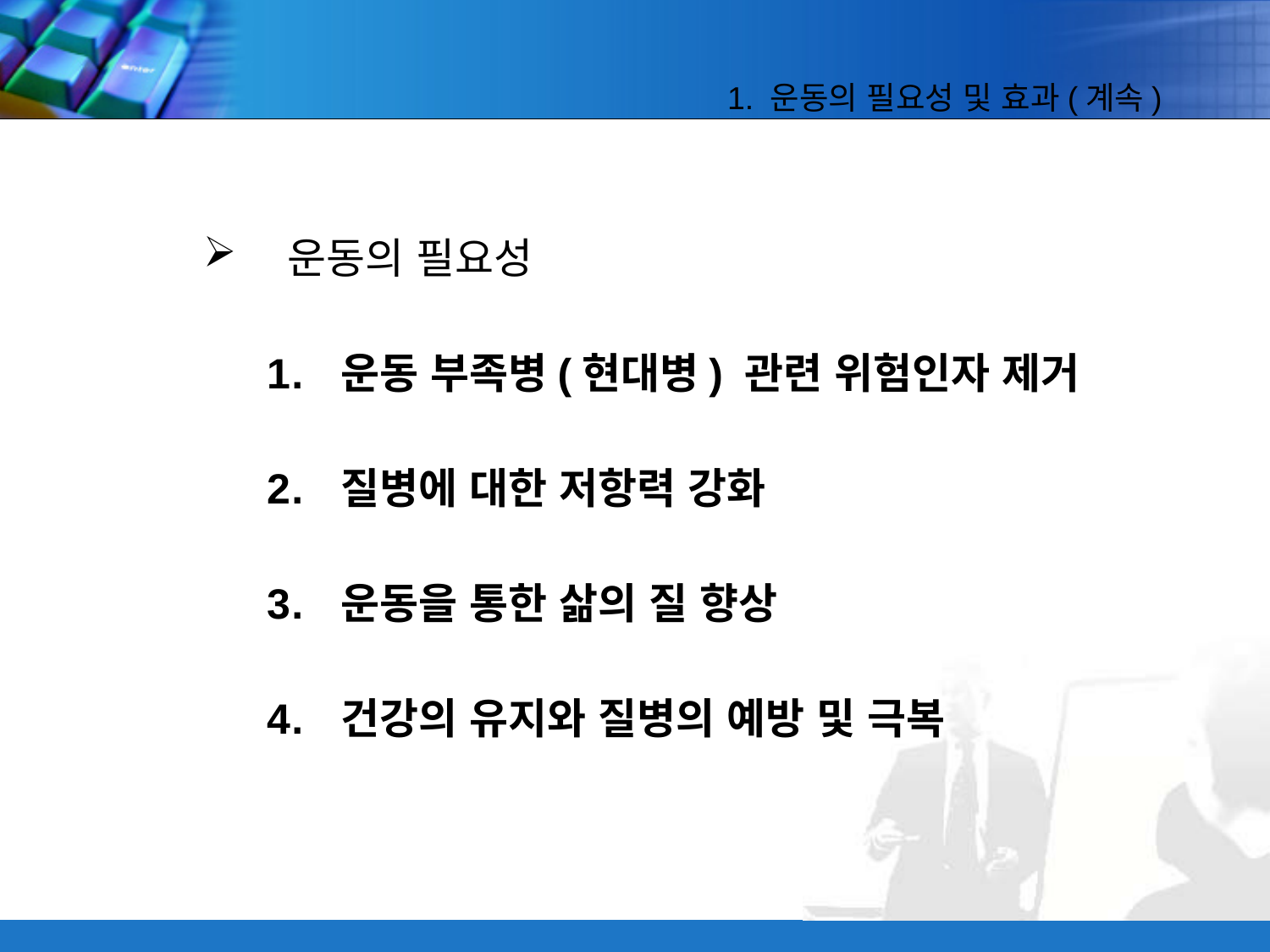

1. 운동의 필요성 및 효과(계속)
운동의 필요성
운동 부족병(현대병) 관련 위험인자 제거
질병에 대한 저항력 강화
운동을 통한 삶의 질 향상
건강의 유지와 질병의 예방 및 극복